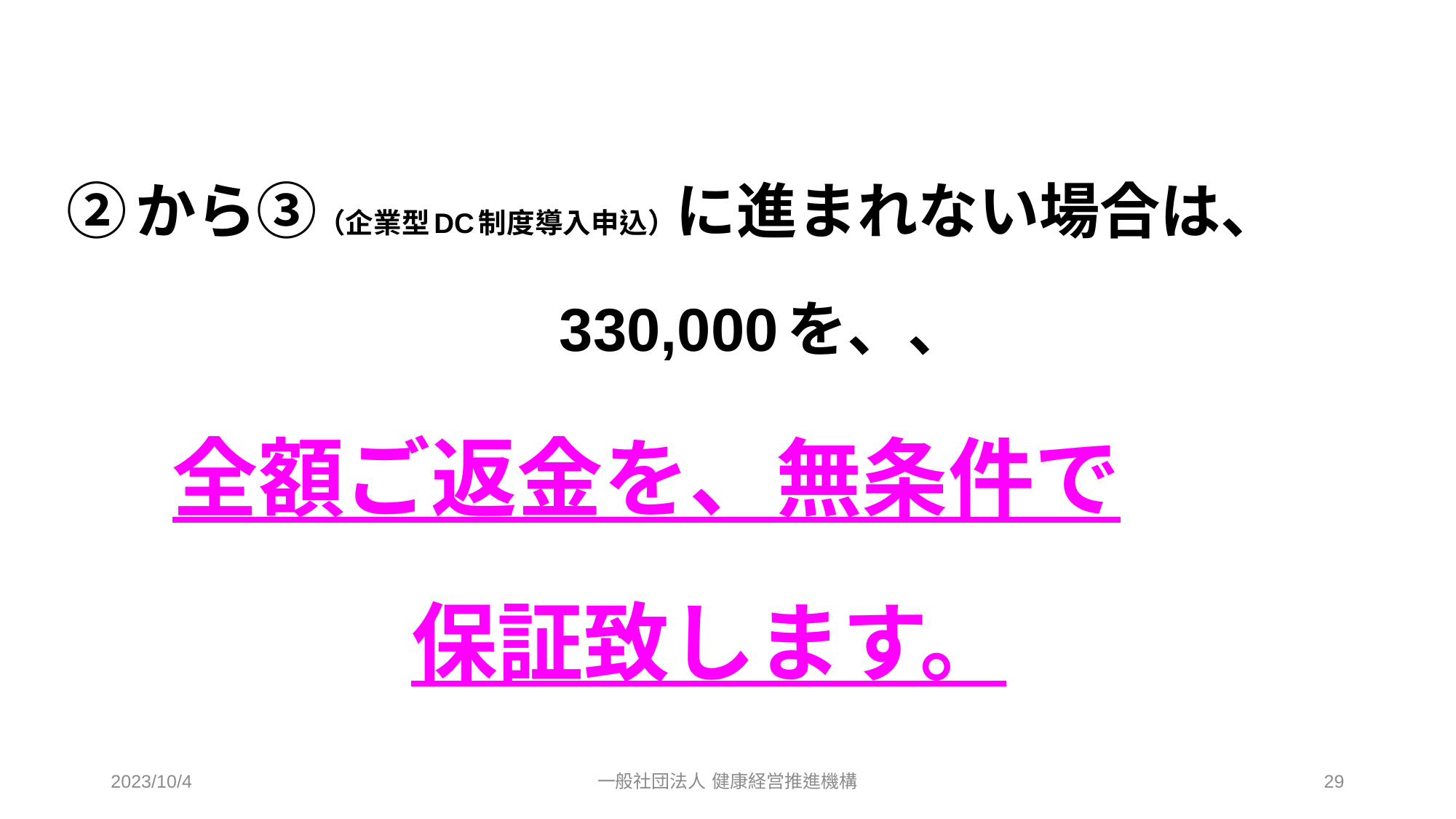

#
②から③（企業型DC制度導入申込）に進まれない場合は、
　　　　　　　　330,000を、、
　 全額ご返金を、無条件で
　　　　保証致します。

2023/10/4
一般社団法人 健康経営推進機構
29